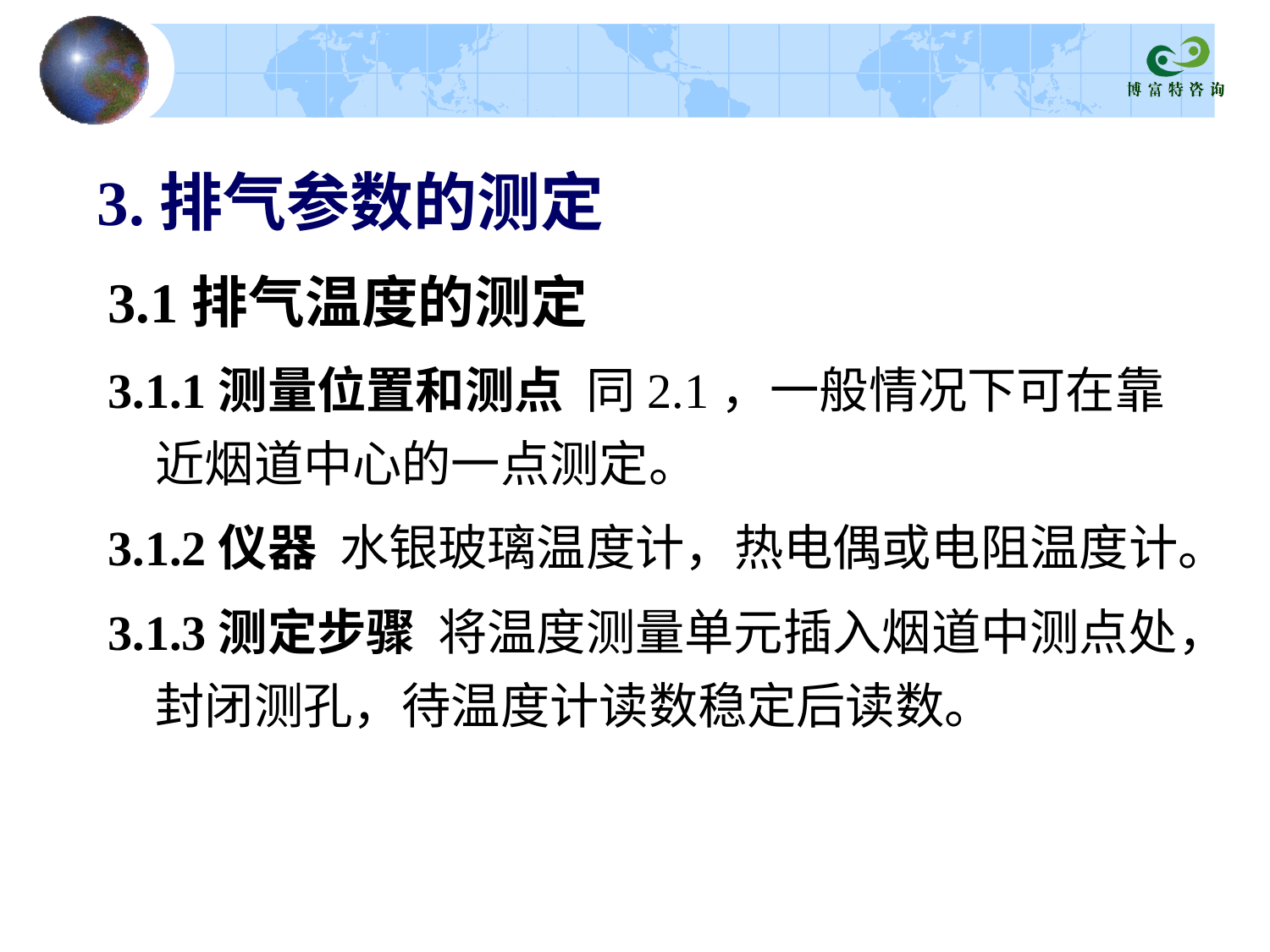

# 3.排气参数的测定
3.1排气温度的测定
3.1.1测量位置和测点  同2.1，一般情况下可在靠近烟道中心的一点测定。
3.1.2仪器  水银玻璃温度计，热电偶或电阻温度计。
3.1.3测定步骤  将温度测量单元插入烟道中测点处，封闭测孔，待温度计读数稳定后读数。